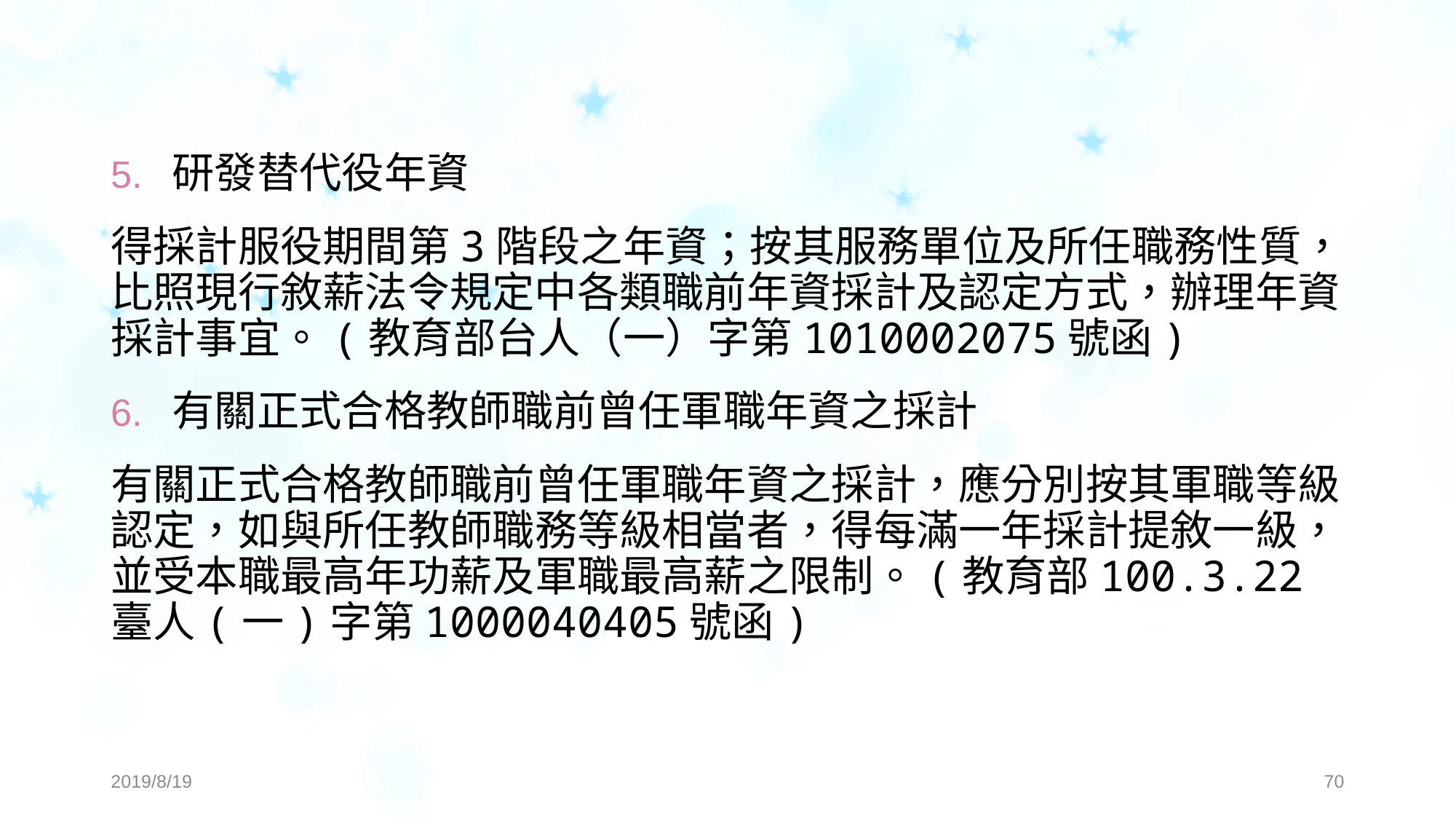

研發替代役年資
得採計服役期間第3階段之年資；按其服務單位及所任職務性質，比照現行敘薪法令規定中各類職前年資採計及認定方式，辦理年資採計事宜。(教育部台人（一）字第1010002075號函)
有關正式合格教師職前曾任軍職年資之採計
有關正式合格教師職前曾任軍職年資之採計，應分別按其軍職等級認定，如與所任教師職務等級相當者，得每滿一年採計提敘一級，並受本職最高年功薪及軍職最高薪之限制。(教育部100.3.22臺人(一)字第1000040405號函)

2019/8/19
70